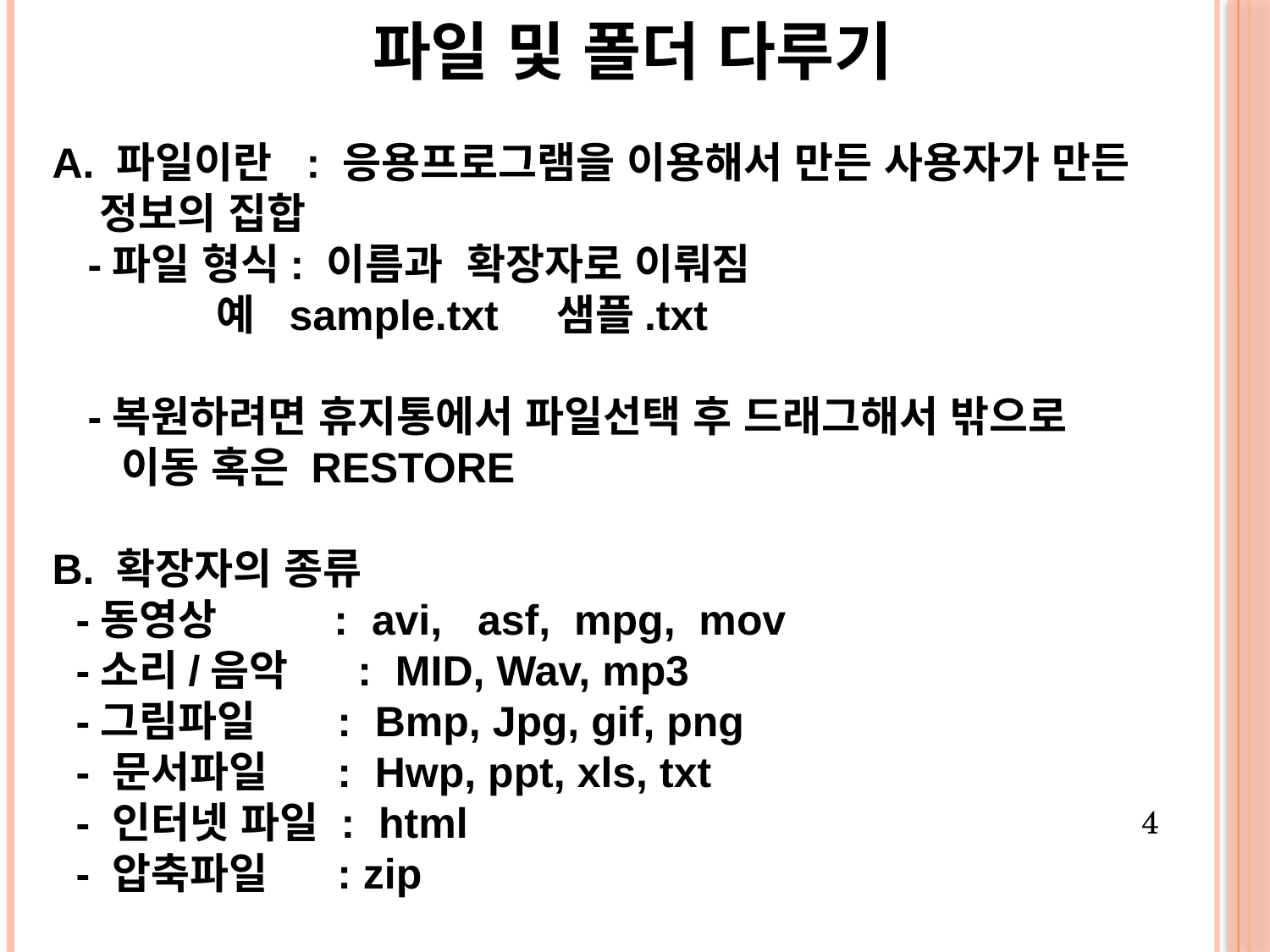

파일 및 폴더 다루기
A. 파일이란  : 응용프로그램을 이용해서 만든 사용자가 만든 정보의 집합
   -파일 형식: 이름과  확장자로 이뤄짐
             예  sample.txt    샘플.txt

   -복원하려면 휴지통에서 파일선택 후 드래그해서 밖으로
     이동 혹은 RESTORE

B. 확장자의 종류
  -동영상         :  avi,   asf,  mpg,  mov
  -소리/음악     :  MID, Wav, mp3
  -그림파일      :  Bmp, Jpg, gif, png
  - 문서파일     :  Hwp, ppt, xls, txt
  - 인터넷 파일 :  html
  - 압축파일     : zip

4